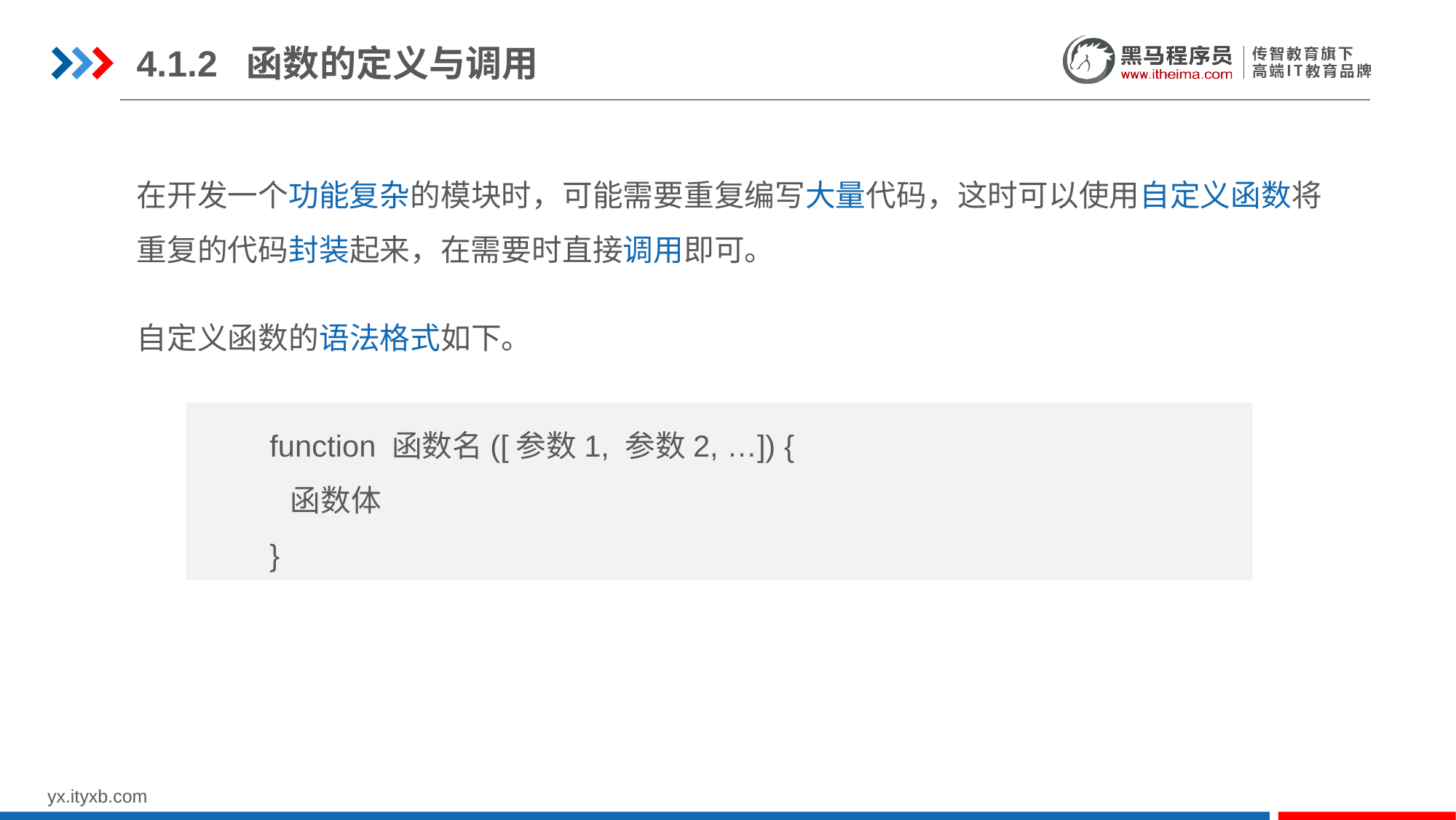

4.1.2  函数的定义与调用
在开发一个功能复杂的模块时，可能需要重复编写大量代码，这时可以使用自定义函数将重复的代码封装起来，在需要时直接调用即可。
自定义函数的语法格式如下。
function 函数名([参数1, 参数2, …]) {
  函数体
}